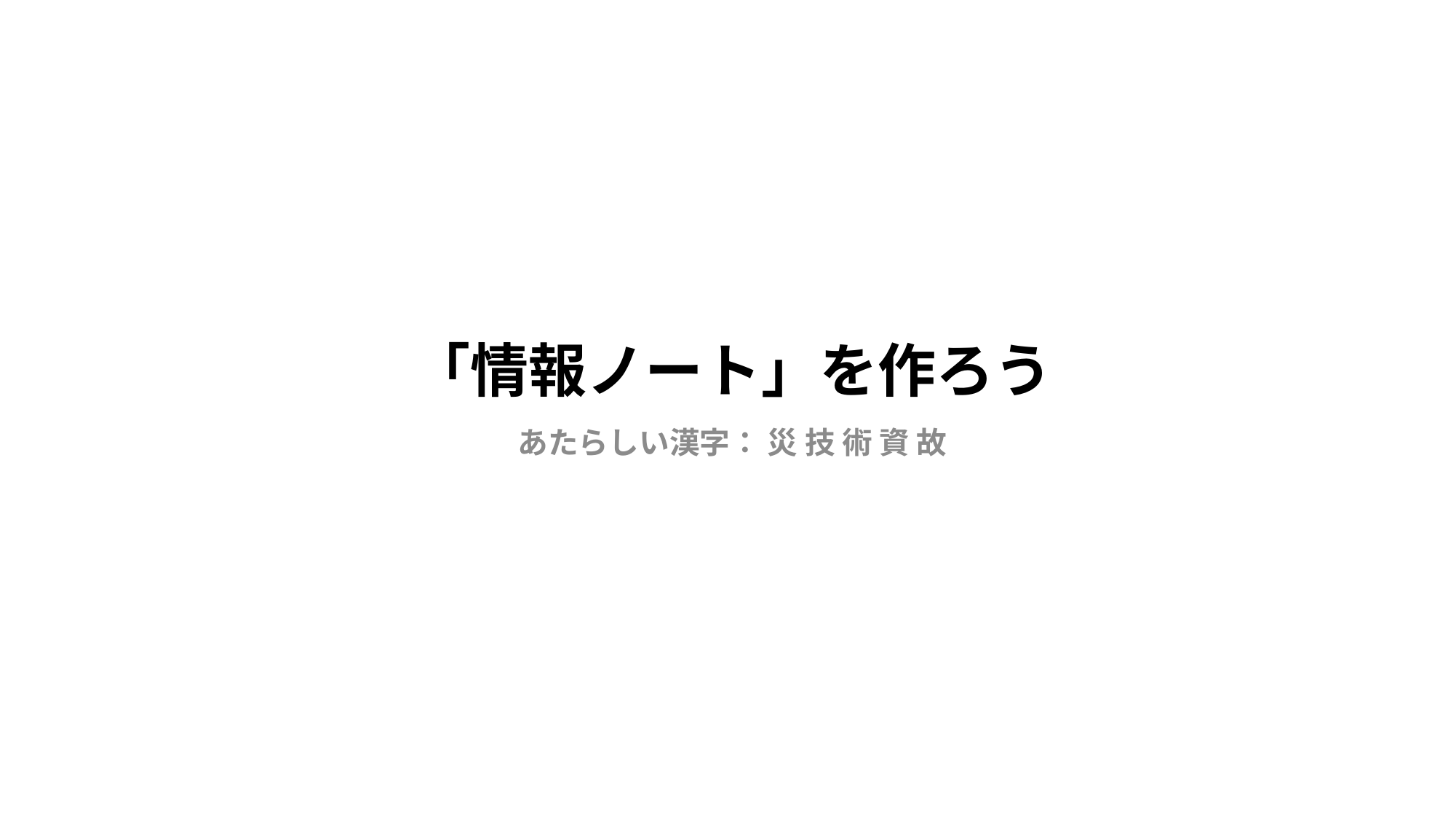

# 「情報ノート」を作ろう
あたらしい漢字： 災 技 術 資 故